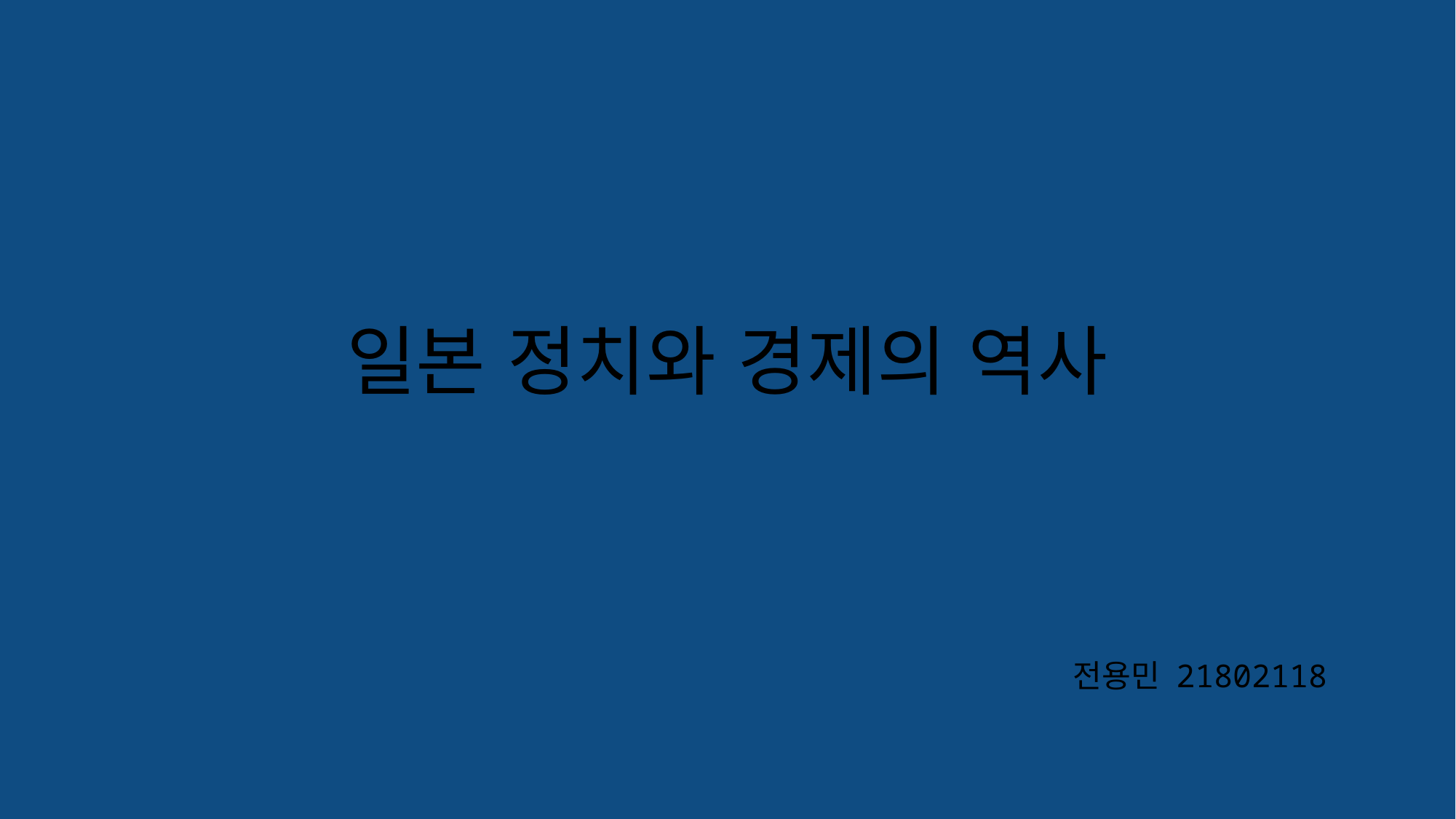

# 일본 정치와 경제의 역사
전용민 21802118